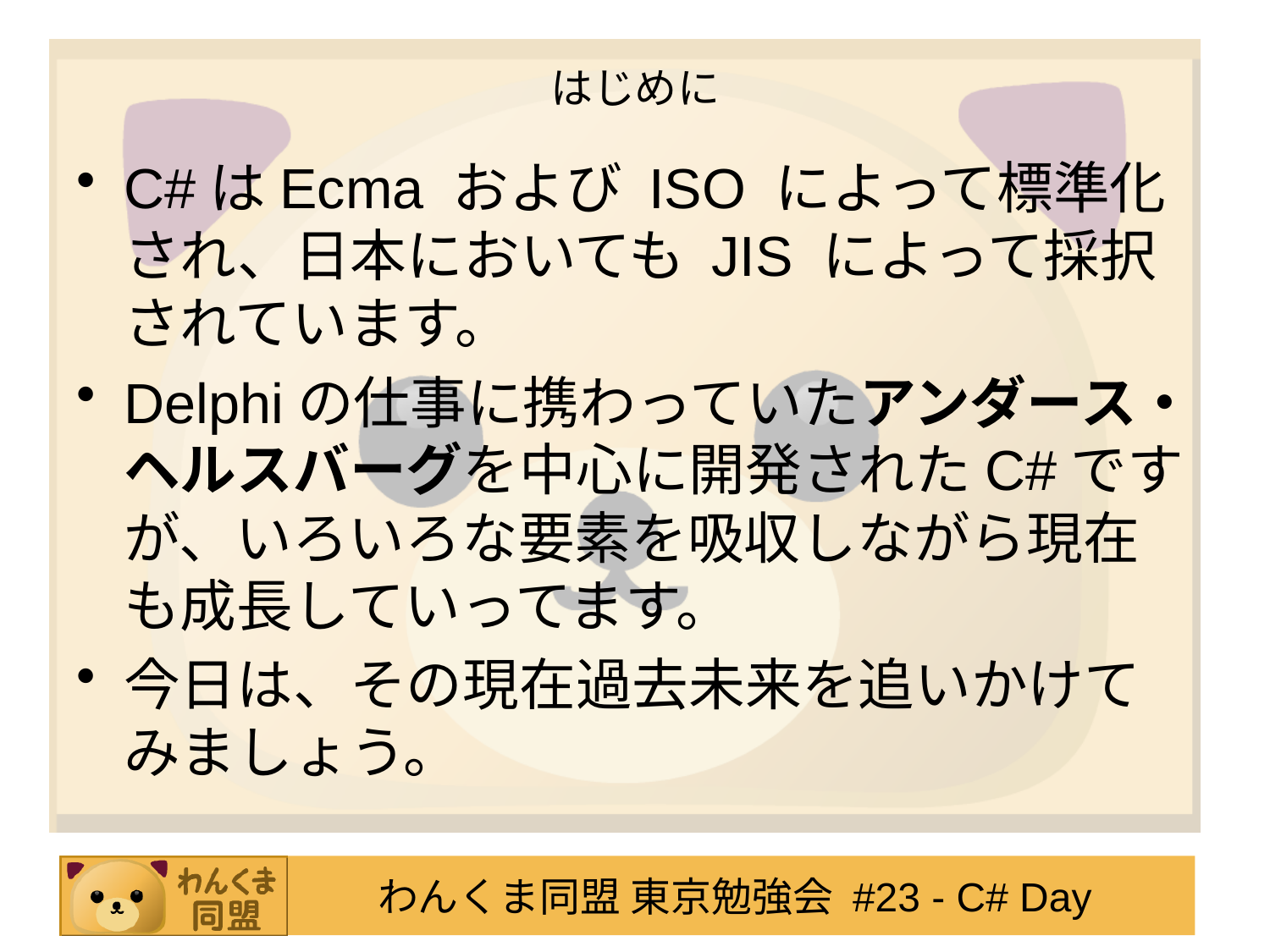

# はじめに
C#はEcma および ISO によって標準化され、日本においても JIS によって採択されています。
Delphiの仕事に携わっていたアンダース・ヘルスバーグを中心に開発されたC#ですが、いろいろな要素を吸収しながら現在も成長していってます。
今日は、その現在過去未来を追いかけてみましょう。